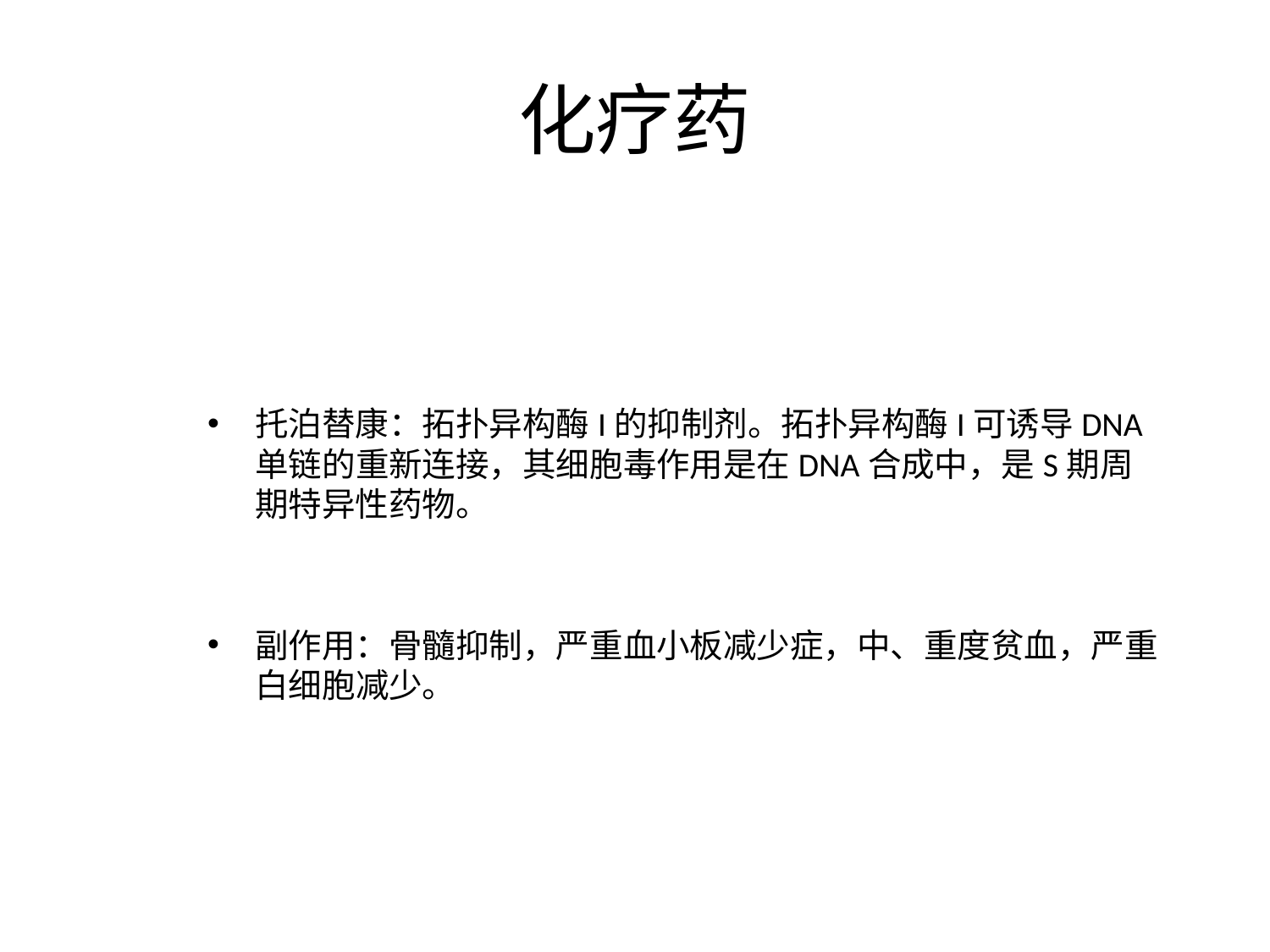

# 化疗药

托泊替康：拓扑异构酶I的抑制剂。拓扑异构酶I可诱导DNA单链的重新连接，其细胞毒作用是在DNA合成中，是S期周期特异性药物。

副作用：骨髓抑制，严重血小板减少症，中、重度贫血，严重白细胞减少。